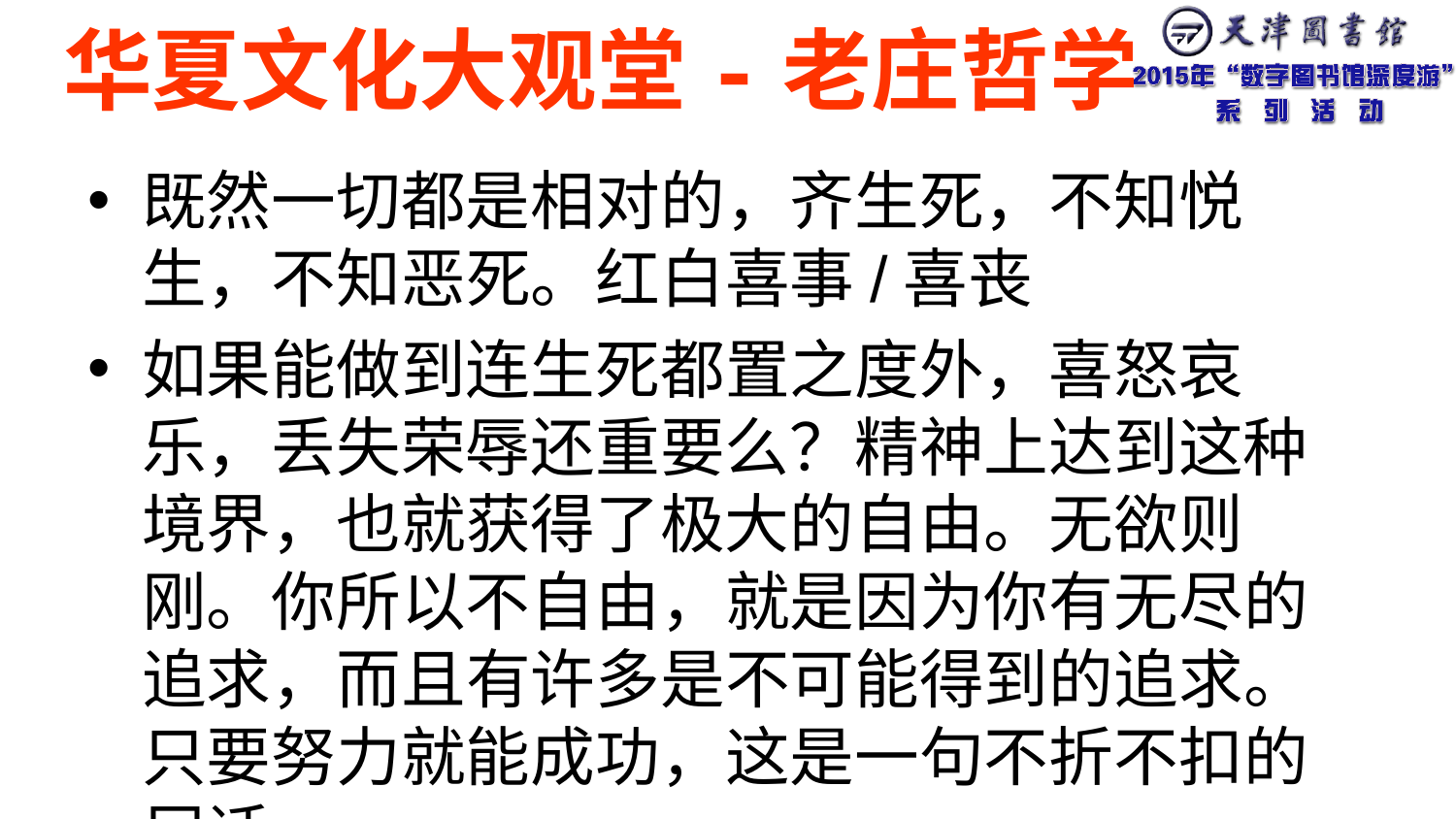

# 华夏文化大观堂-老庄哲学
既然一切都是相对的，齐生死，不知悦生，不知恶死。红白喜事/喜丧
如果能做到连生死都置之度外，喜怒哀乐，丢失荣辱还重要么？精神上达到这种境界，也就获得了极大的自由。无欲则刚。你所以不自由，就是因为你有无尽的追求，而且有许多是不可能得到的追求。只要努力就能成功，这是一句不折不扣的屁话